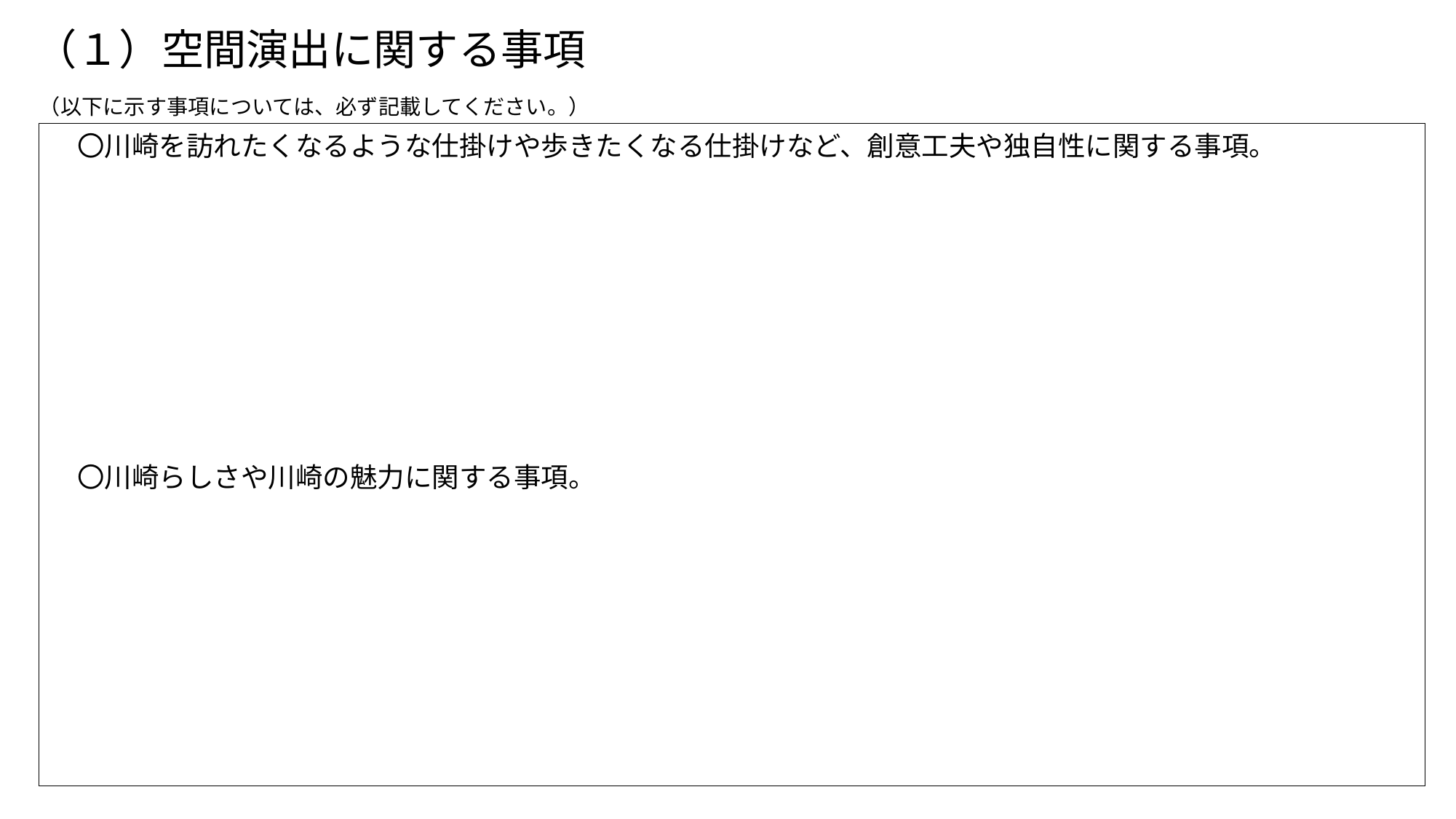

# （１）空間演出に関する事項
（以下に示す事項については、必ず記載してください。）
　〇川崎を訪れたくなるような仕掛けや歩きたくなる仕掛けなど、創意工夫や独自性に関する事項。

　〇川崎らしさや川崎の魅力に関する事項。